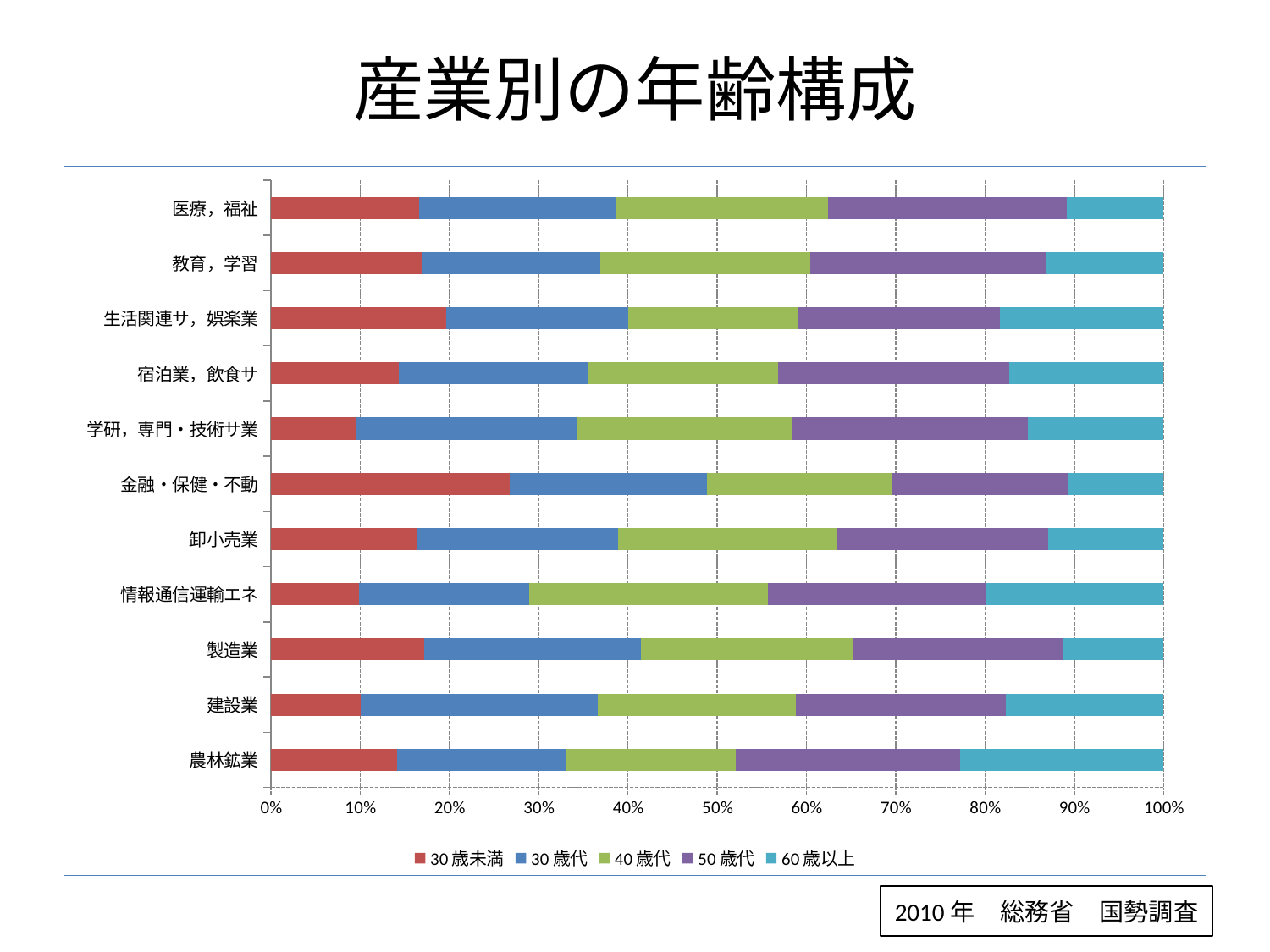

# 産業別の年齢構成

### Chart

| Category | 30歳未満 | 30歳代 | 40歳代 | 50歳代 | 60歳以上 |
|---|---|---|---|---|---|
| 農林鉱業 | 44.0 | 59.0 | 59.0 | 78.0 | 71.0 |
| 建設業 | 109.0 | 287.0 | 241.0 | 255.0 | 191.0 |
| 製造業 | 777.0 | 1097.0 | 1075.0 | 1067.0 | 508.0 |
| 情報通信運輸エネ | 71.0 | 138.0 | 193.0 | 176.0 | 144.0 |
| 卸小売業 | 351.0 | 486.0 | 526.0 | 511.0 | 278.0 |
| 金融・保健・不動 | 80.0 | 66.0 | 62.0 | 59.0 | 32.0 |
| 学研，専門・技術サ業 | 35.0 | 91.0 | 89.0 | 97.0 | 56.0 |
| 宿泊業，飲食サ | 120.0 | 179.0 | 178.0 | 218.0 | 145.0 |
| 生活関連サ，娯楽業 | 179.0 | 186.0 | 173.0 | 207.0 | 167.0 |
| 教育，学習 | 182.0 | 216.0 | 255.0 | 285.0 | 142.0 |
| 医療，福祉 | 408.0 | 543.0 | 581.0 | 657.0 | 266.0 |
2010年　総務省　国勢調査